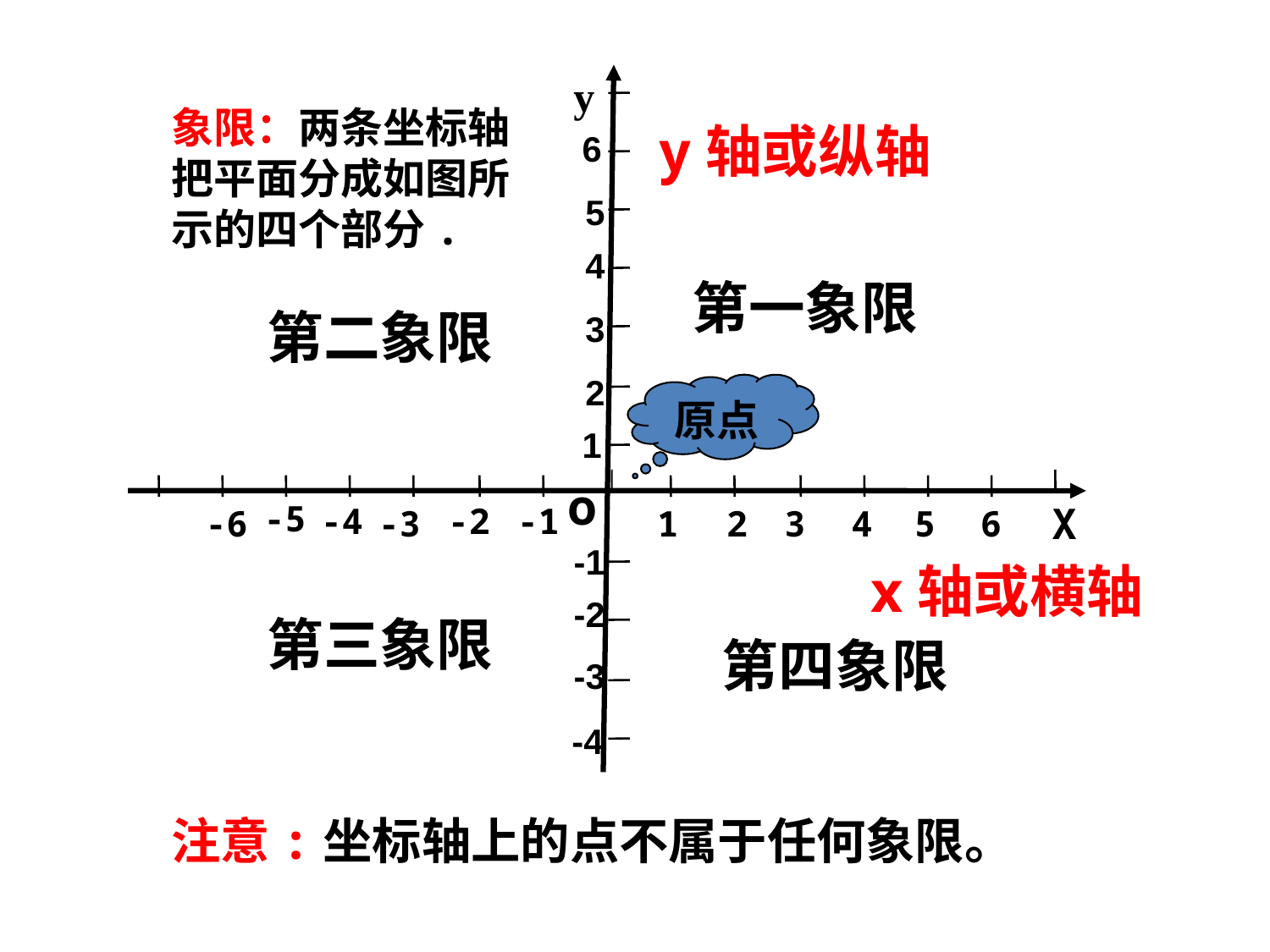

y

象限：两条坐标轴把平面分成如图所示的四个部分.
y轴或纵轴
6

5

4
第一象限

第二象限
3

2
原点

1

o

X
-5
-4
-2
-1
-6
-3
1
2
3
4
5
6

-1
x轴或横轴

-2
第三象限

第四象限
-3

-4

注意:坐标轴上的点不属于任何象限。